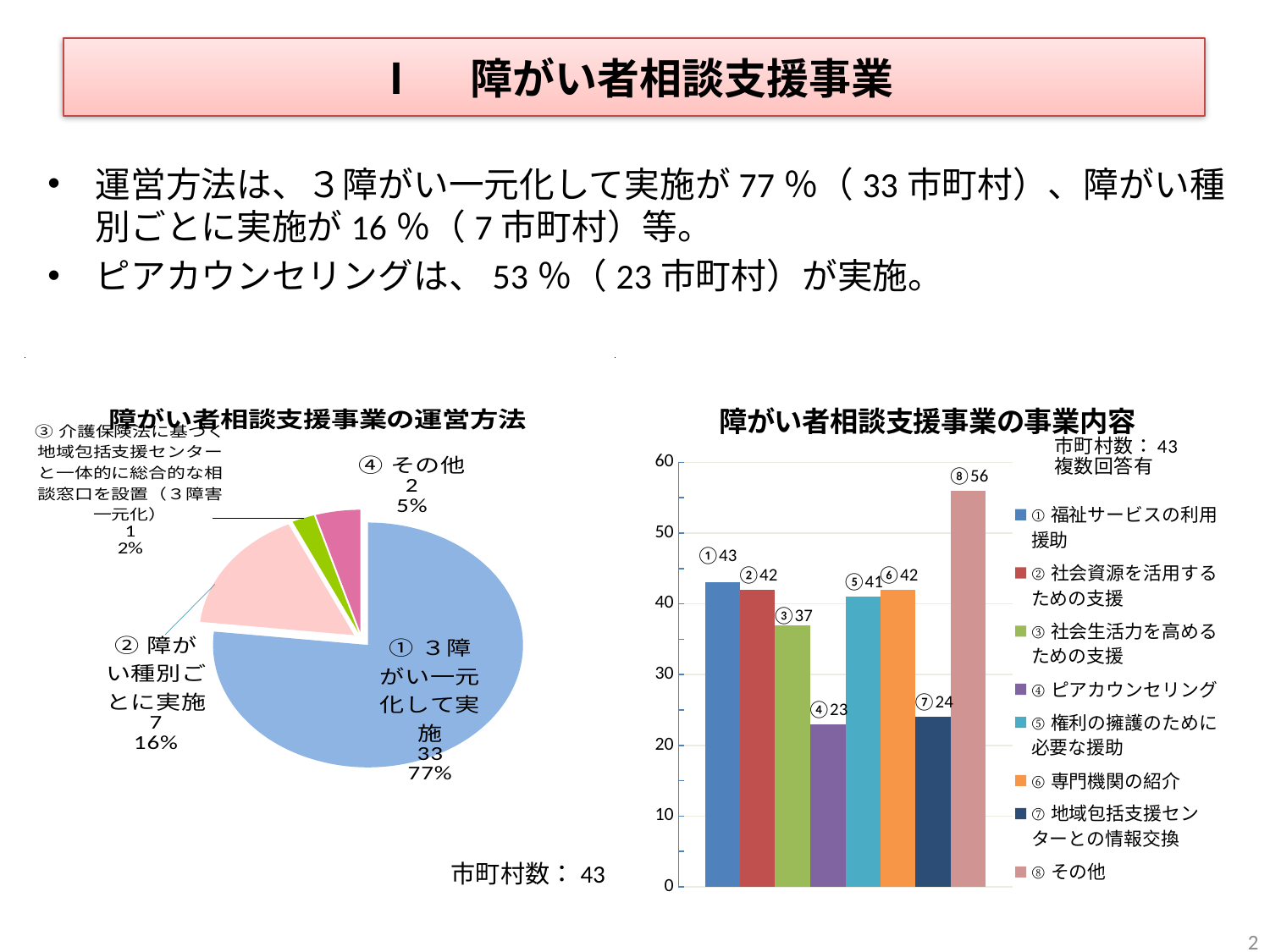

# Ⅰ　障がい者相談支援事業

運営方法は、３障がい一元化して実施が77％（33市町村）、障がい種別ごとに実施が16％（7市町村）等。
ピアカウンセリングは、53％（23市町村）が実施。

### Chart: 障がい者相談支援事業の運営方法

| Category |
|---|

### Chart

| Category |
|---|

### Chart: 障がい者相談支援事業の運営方法

| Category |  |
|---|---|
| ①３障がい一元化して実施 | 33.0 |
| ②障がい種別ごとに実施 | 7.0 |
| ③介護保険法に基づく地域包括支援センターと一体的に総合的な相談窓口を設置（３障害一元化） | 1.0 |
| ④その他 | 2.0 |

### Chart: 障がい者相談支援事業の事業内容

| Category | ①福祉サービスの利用援助 | ②社会資源を活用するための支援 | ③社会生活力を高めるための支援 | ④ピアカウンセリング | ⑤権利の擁護のために必要な援助 | ⑥専門機関の紹介 | ⑦地域包括支援センターとの情報交換 | ⑧その他 |
|---|---|---|---|---|---|---|---|---|
市町村数：43
2